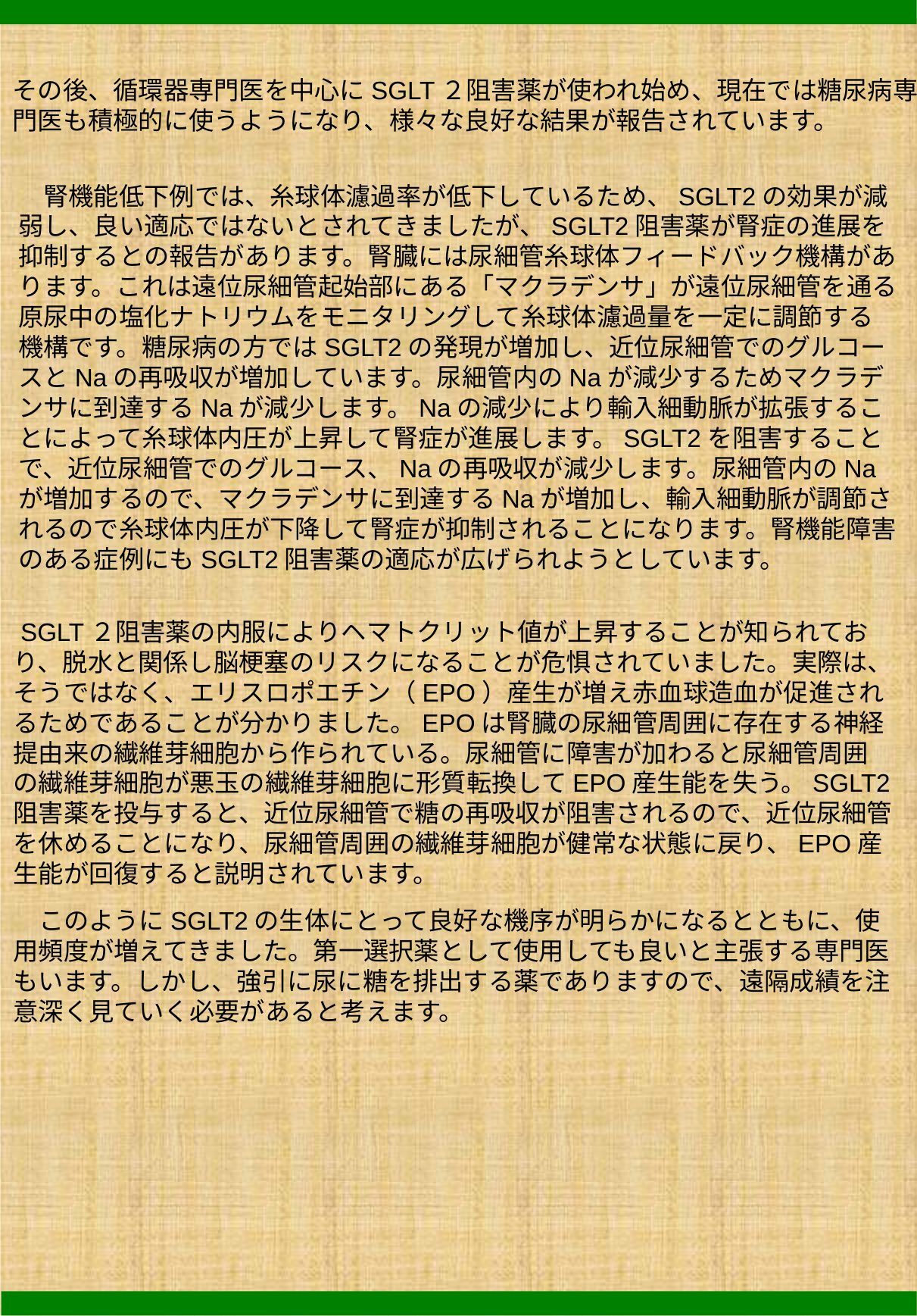

その後、循環器専門医を中心にSGLT２阻害薬が使われ始め、現在では糖尿病専門医も積極的に使うようになり、様々な良好な結果が報告されています。
　腎機能低下例では、糸球体濾過率が低下しているため、SGLT2の効果が減弱し、良い適応ではないとされてきましたが、SGLT2阻害薬が腎症の進展を抑制するとの報告があります。腎臓には尿細管糸球体フィードバック機構があります。これは遠位尿細管起始部にある「マクラデンサ」が遠位尿細管を通る原尿中の塩化ナトリウムをモニタリングして糸球体濾過量を一定に調節する機構です。糖尿病の方ではSGLT2の発現が増加し、近位尿細管でのグルコースとNaの再吸収が増加しています。尿細管内のNaが減少するためマクラデンサに到達するNaが減少します。Naの減少により輸入細動脈が拡張することによって糸球体内圧が上昇して腎症が進展します。SGLT2を阻害することで、近位尿細管でのグルコース、Naの再吸収が減少します。尿細管内のNaが増加するので、マクラデンサに到達するNaが増加し、輸入細動脈が調節されるので糸球体内圧が下降して腎症が抑制されることになります。腎機能障害のある症例にもSGLT2阻害薬の適応が広げられようとしています。
 SGLT２阻害薬の内服によりヘマトクリット値が上昇することが知られており、脱水と関係し脳梗塞のリスクになることが危惧されていました。実際は、そうではなく、エリスロポエチン（EPO）産生が増え赤血球造血が促進されるためであることが分かりました。EPOは腎臓の尿細管周囲に存在する神経提由来の繊維芽細胞から作られている。尿細管に障害が加わると尿細管周囲の繊維芽細胞が悪玉の繊維芽細胞に形質転換してEPO産生能を失う。SGLT2阻害薬を投与すると、近位尿細管で糖の再吸収が阻害されるので、近位尿細管を休めることになり、尿細管周囲の繊維芽細胞が健常な状態に戻り、EPO産生能が回復すると説明されています。
　このようにSGLT2の生体にとって良好な機序が明らかになるとともに、使用頻度が増えてきました。第一選択薬として使用しても良いと主張する専門医もいます。しかし、強引に尿に糖を排出する薬でありますので、遠隔成績を注意深く見ていく必要があると考えます。